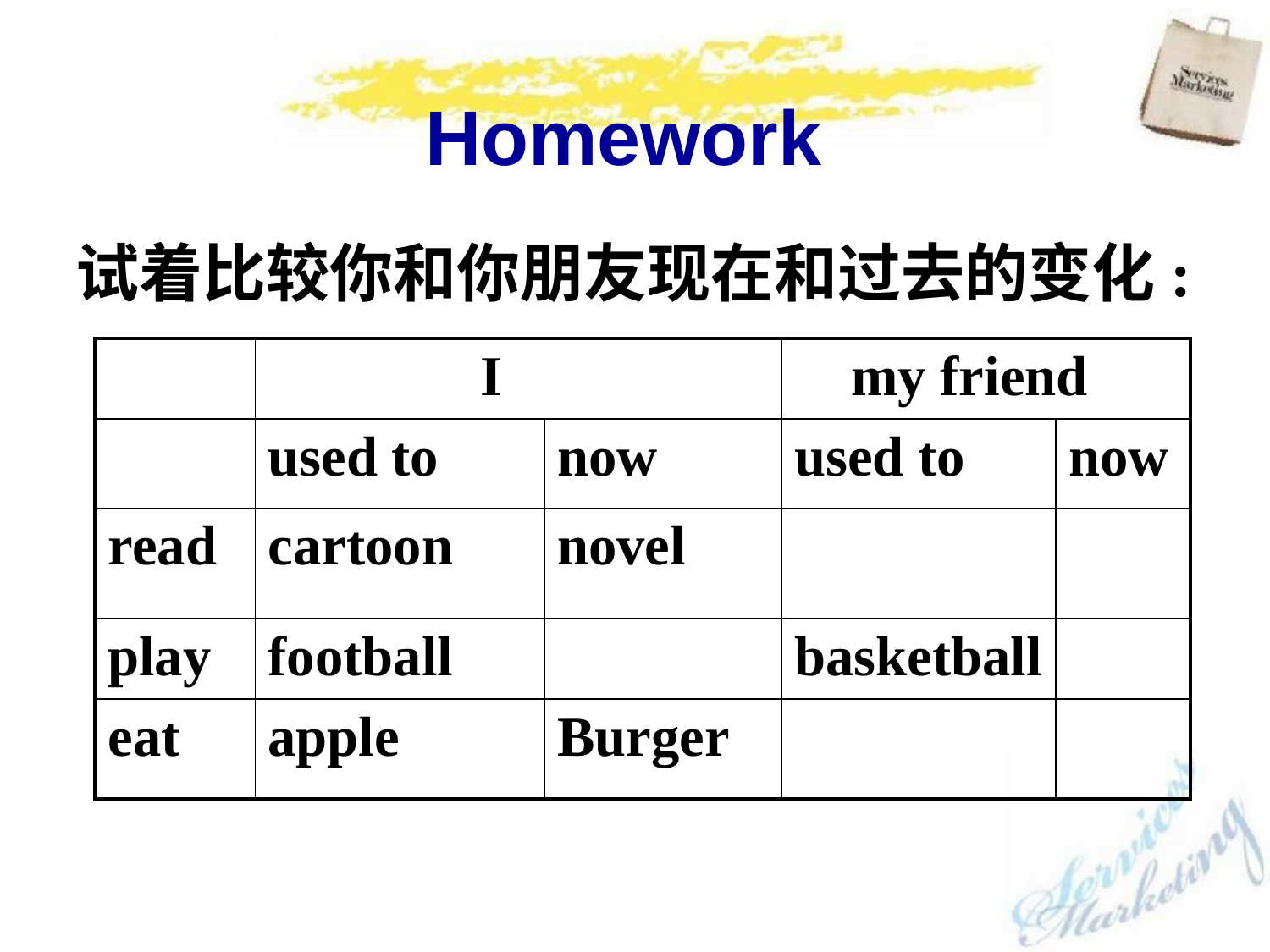

Homework
试着比较你和你朋友现在和过去的变化:
|  | I |  | my friend |  |
| --- | --- | --- | --- | --- |
|  | used to | now | used to | now |
| read | cartoon | novel |  |  |
| play | football |  | basketball |  |
| eat | apple | Burger |  |  |